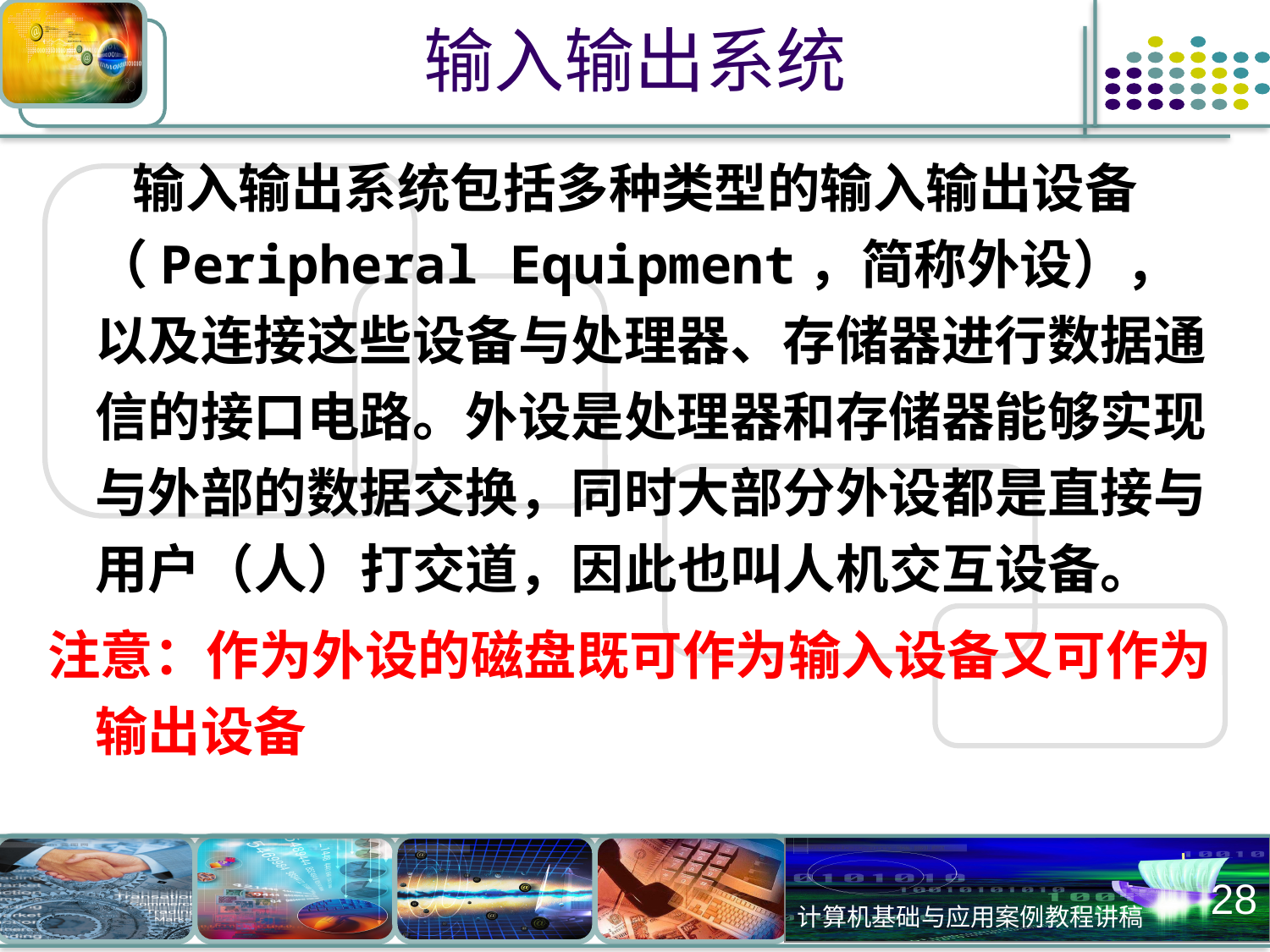

# 输入输出系统
      输入输出系统包括多种类型的输入输出设备（Peripheral Equipment，简称外设），以及连接这些设备与处理器、存储器进行数据通信的接口电路。外设是处理器和存储器能够实现与外部的数据交换，同时大部分外设都是直接与用户（人）打交道，因此也叫人机交互设备。
注意：作为外设的磁盘既可作为输入设备又可作为输出设备
28